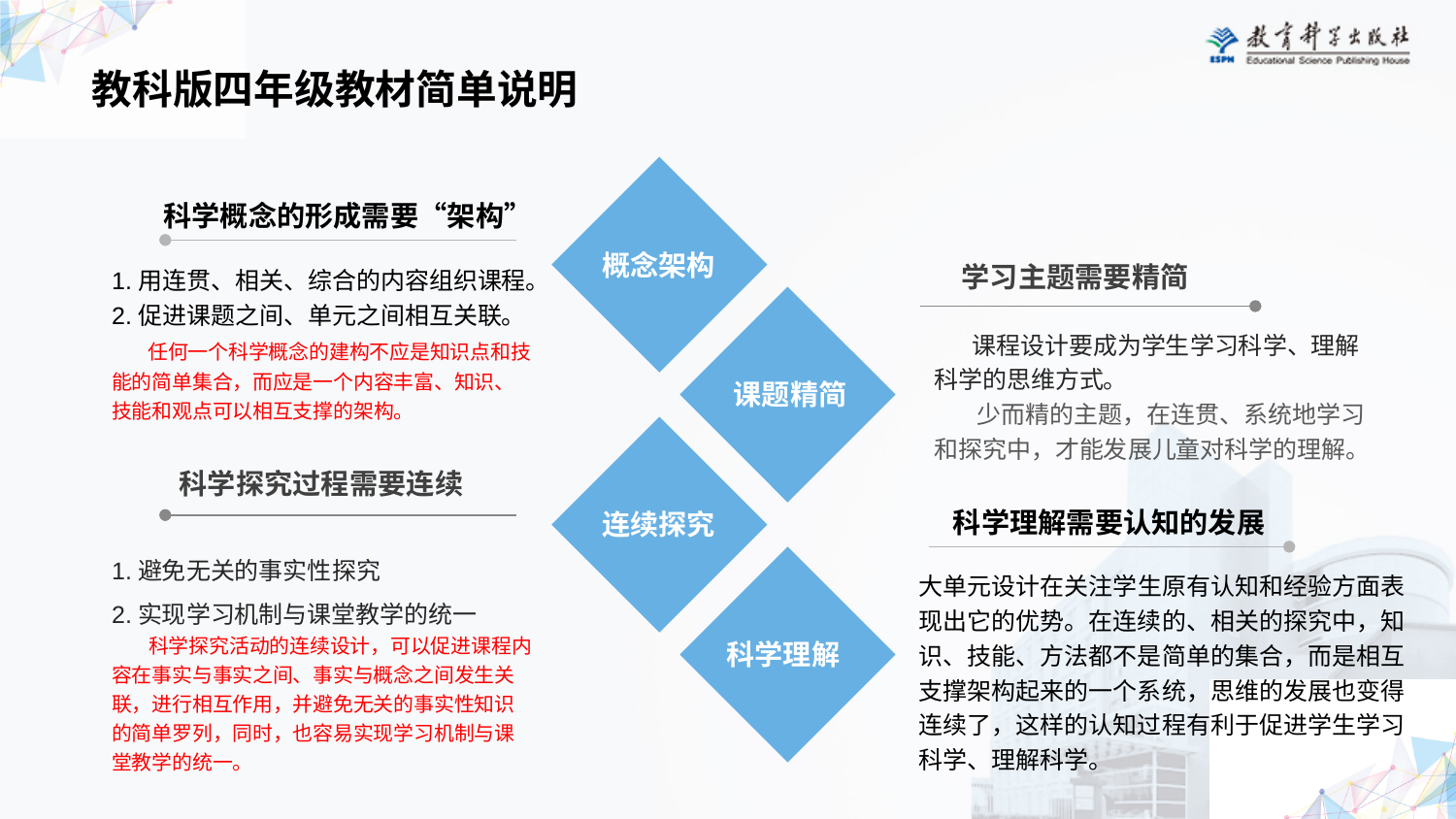

教科版四年级教材简单说明

概念架构
科学概念的形成需要“架构”
1.用连贯、相关、综合的内容组织课程。
2.促进课题之间、单元之间相互关联。
      任何一个科学概念的建构不应是知识点和技能的简单集合，而应是一个内容丰富、知识、技能和观点可以相互支撑的架构。
学习主题需要精简

课题精简
      课程设计要成为学生学习科学、理解科学的思维方式。
       少而精的主题，在连贯、系统地学习和探究中，才能发展儿童对科学的理解。

连续探究
科学探究过程需要连续
科学理解需要认知的发展
1.避免无关的事实性探究
2.实现学习机制与课堂教学的统一
       科学探究活动的连续设计，可以促进课程内容在事实与事实之间、事实与概念之间发生关联，进行相互作用，并避免无关的事实性知识的简单罗列，同时，也容易实现学习机制与课堂教学的统一。

科学理解
大单元设计在关注学生原有认知和经验方面表现出它的优势。在连续的、相关的探究中，知识、技能、方法都不是简单的集合，而是相互支撑架构起来的一个系统，思维的发展也变得连续了，这样的认知过程有利于促进学生学习科学、理解科学。